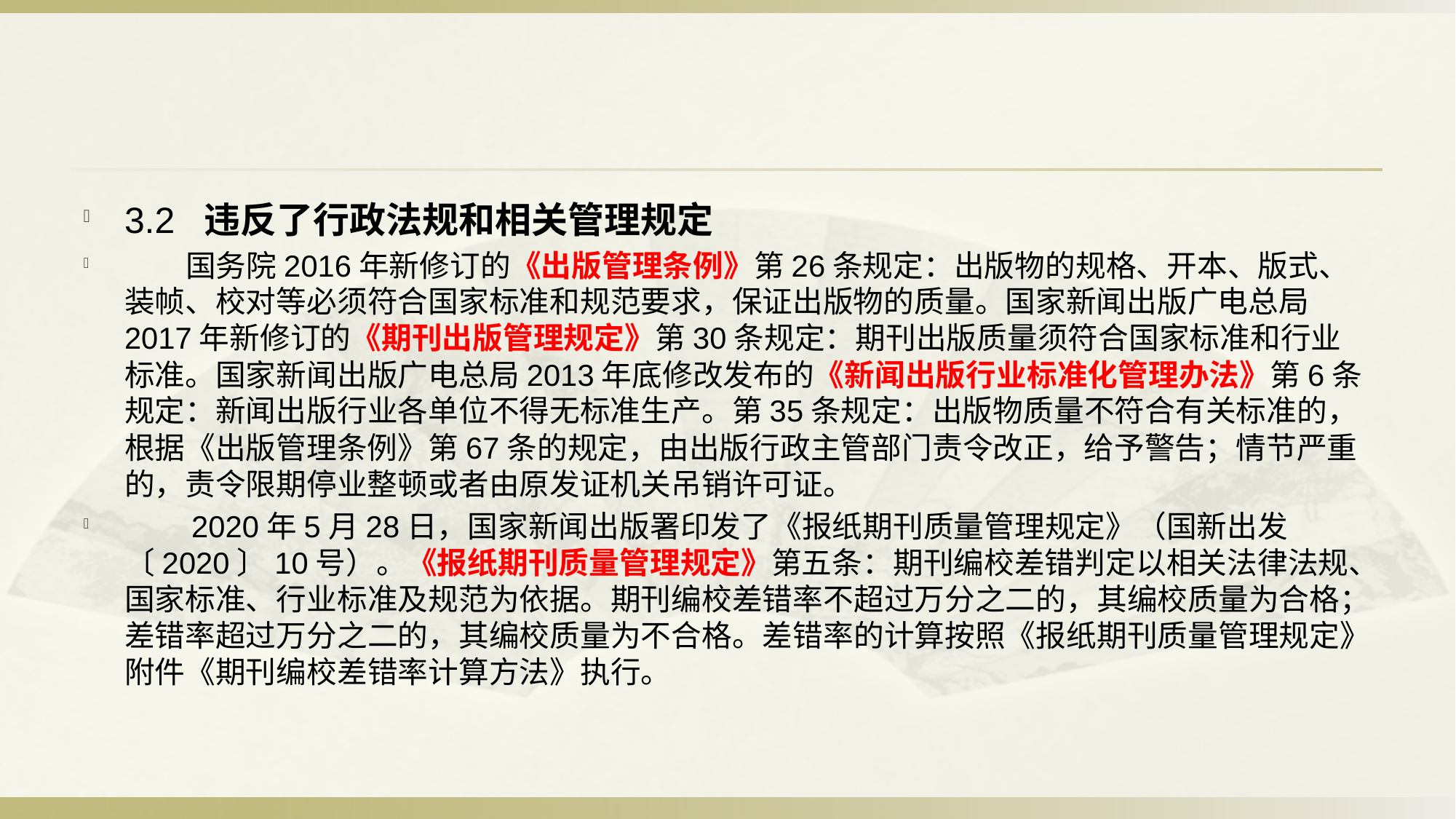

#
3.2  违反了行政法规和相关管理规定
        国务院2016年新修订的《出版管理条例》第26条规定：出版物的规格、开本、版式、装帧、校对等必须符合国家标准和规范要求，保证出版物的质量。国家新闻出版广电总局2017年新修订的《期刊出版管理规定》第30条规定：期刊出版质量须符合国家标准和行业标准。国家新闻出版广电总局2013年底修改发布的《新闻出版行业标准化管理办法》第6条规定：新闻出版行业各单位不得无标准生产。第35条规定：出版物质量不符合有关标准的，根据《出版管理条例》第67条的规定，由出版行政主管部门责令改正，给予警告；情节严重的，责令限期停业整顿或者由原发证机关吊销许可证。
        2020年5月28日，国家新闻出版署印发了《报纸期刊质量管理规定》（国新出发〔2020〕10号）。《报纸期刊质量管理规定》第五条：期刊编校差错判定以相关法律法规、国家标准、行业标准及规范为依据。期刊编校差错率不超过万分之二的，其编校质量为合格；差错率超过万分之二的，其编校质量为不合格。差错率的计算按照《报纸期刊质量管理规定》附件《期刊编校差错率计算方法》执行。